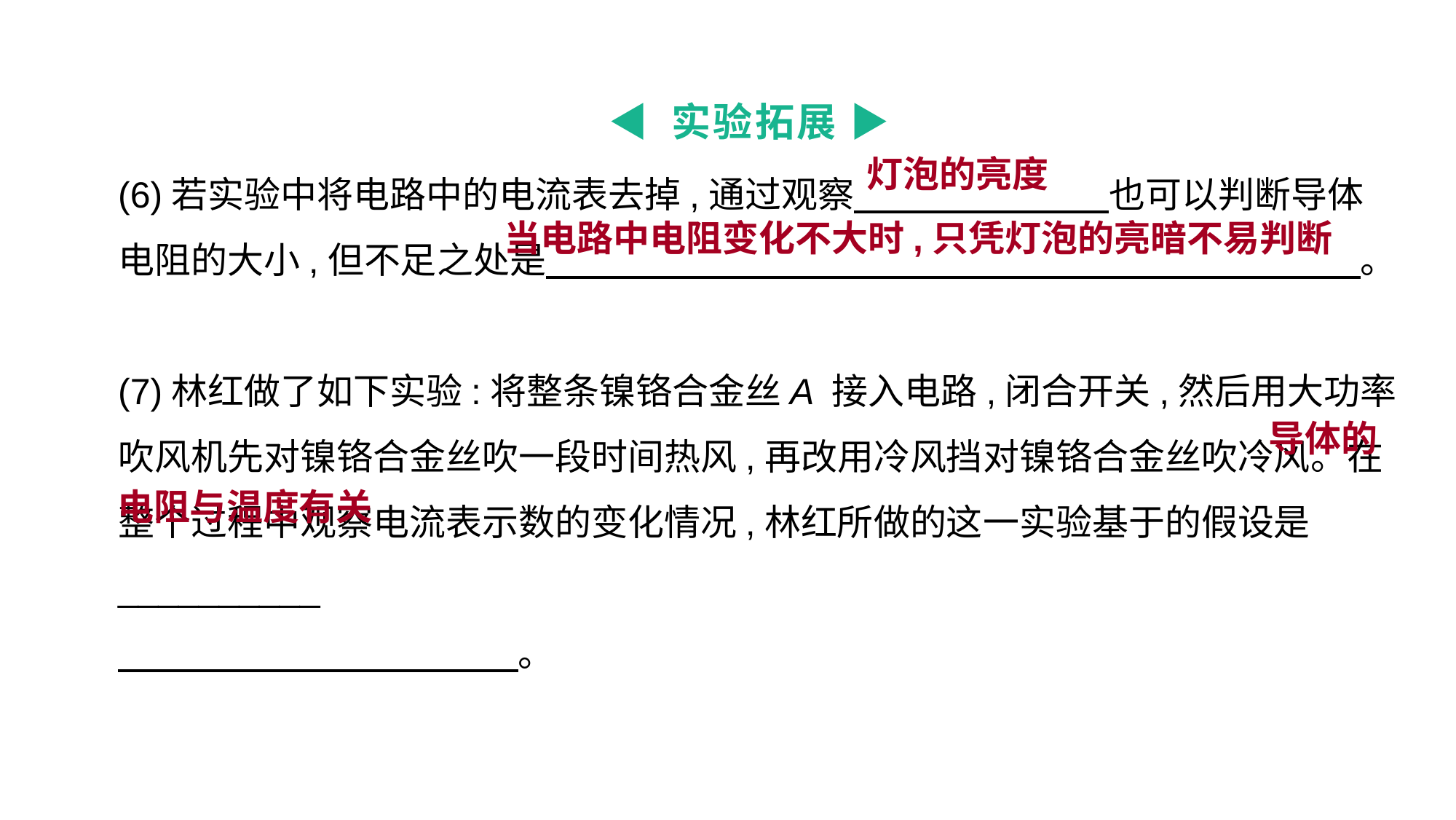

◀ 实验拓展 ▶
(6)若实验中将电路中的电流表去掉,通过观察　　　　　　　也可以判断导体电阻的大小,但不足之处是　         　　　　　　　　　　　　    　　　　　　  。
(7)林红做了如下实验:将整条镍铬合金丝A 接入电路,闭合开关,然后用大功率吹风机先对镍铬合金丝吹一段时间热风,再改用冷风挡对镍铬合金丝吹冷风。在整个过程中观察电流表示数的变化情况,林红所做的这一实验基于的假设是__________
　　　　　　　　　　　。
灯泡的亮度
当电路中电阻变化不大时,只凭灯泡的亮暗不易判断
导体的
电阻与温度有关